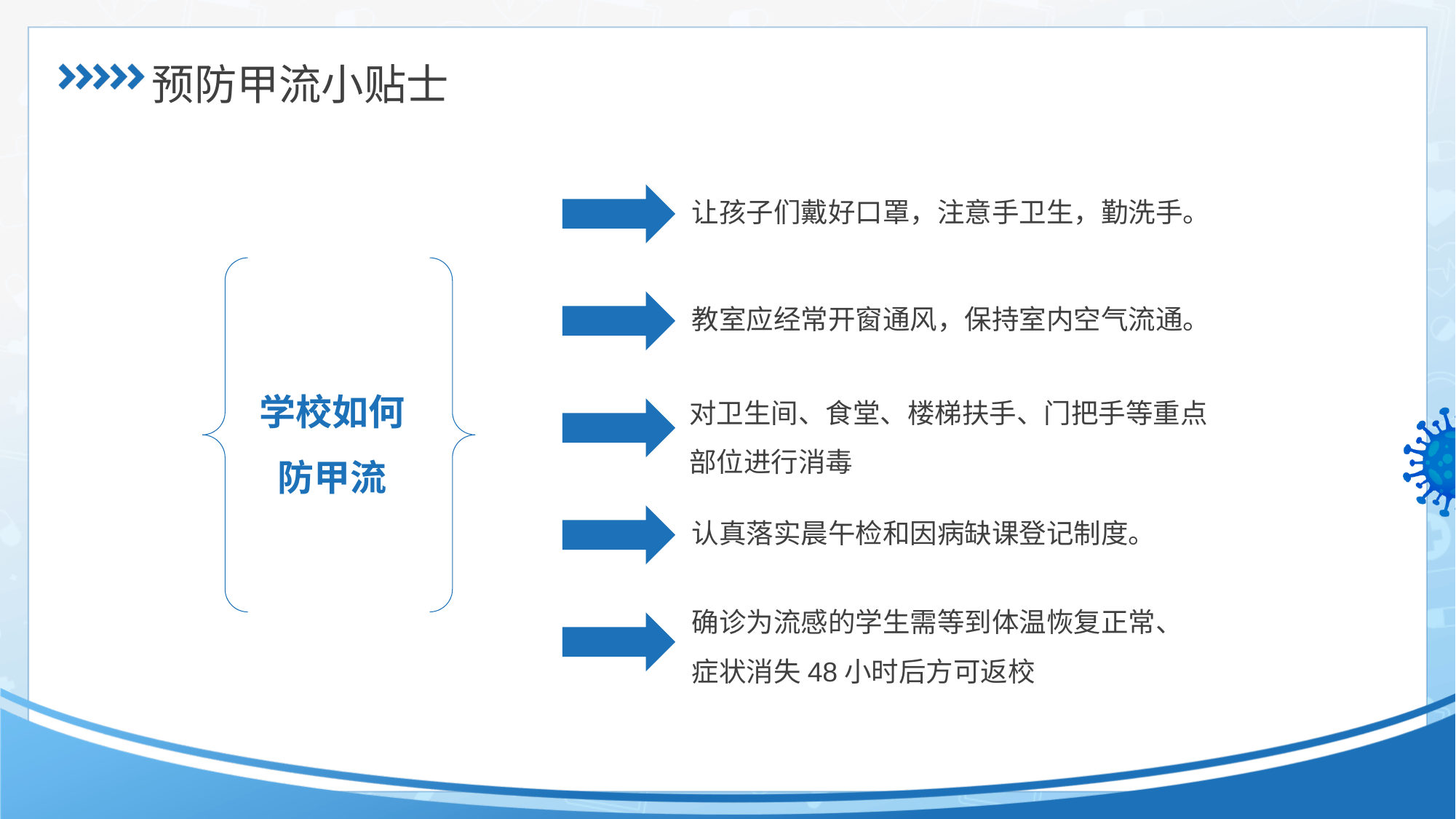

行业PPT模板http://www.1ppt.com/hangye/

让孩子们戴好口罩，注意手卫生，勤洗手。

学校如何防甲流

教室应经常开窗通风，保持室内空气流通。
对卫生间、食堂、楼梯扶手、门把手等重点部位进行消毒

认真落实晨午检和因病缺课登记制度。
确诊为流感的学生需等到体温恢复正常、症状消失48小时后方可返校